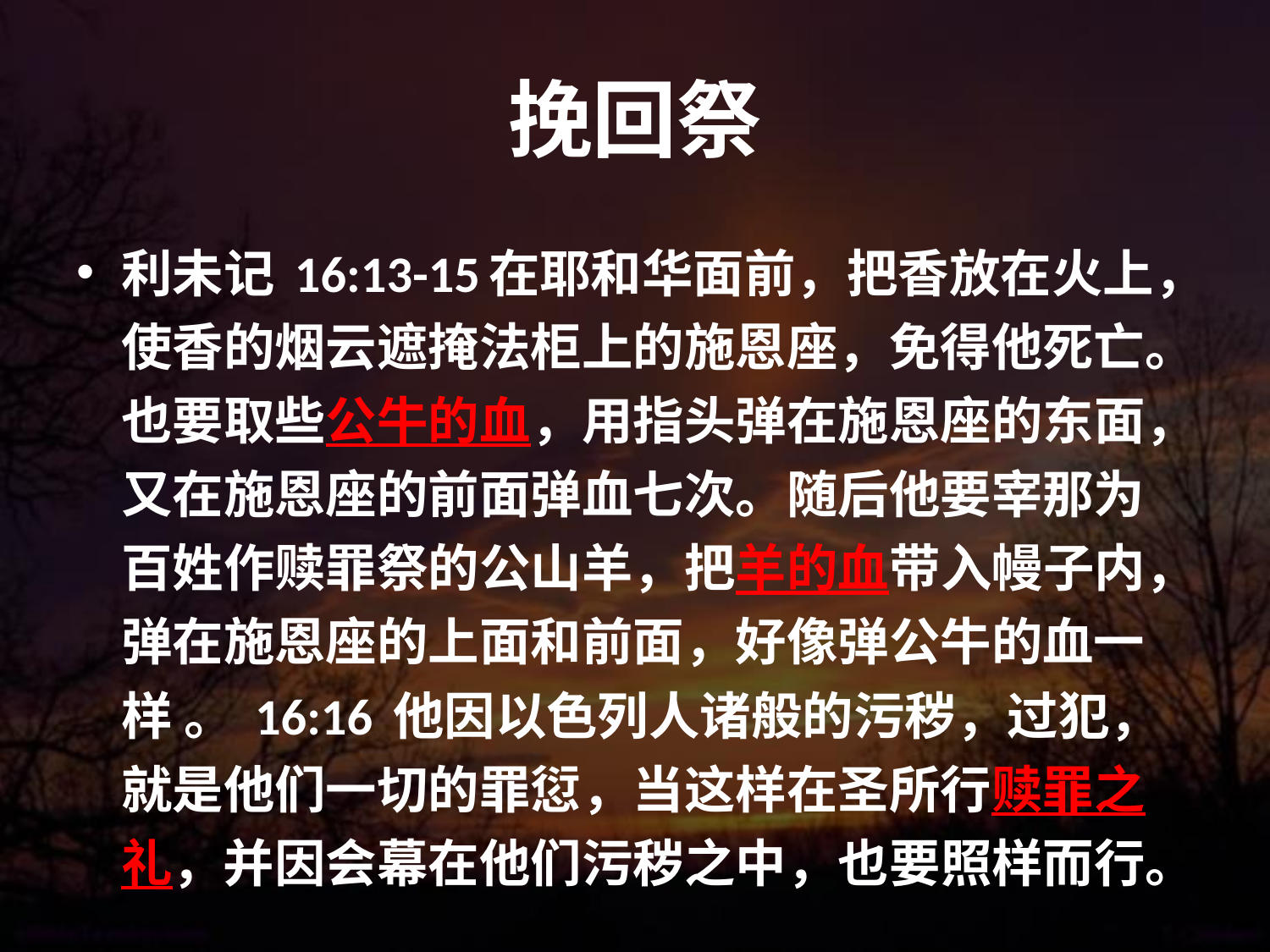

# 挽回祭
利未记 16:13-15在耶和华面前，把香放在火上，使香的烟云遮掩法柜上的施恩座，免得他死亡。也要取些公牛的血，用指头弹在施恩座的东面，又在施恩座的前面弹血七次。随后他要宰那为百姓作赎罪祭的公山羊，把羊的血带入幔子内，弹在施恩座的上面和前面，好像弹公牛的血一样 。 16:16 他因以色列人诸般的污秽，过犯，就是他们一切的罪愆，当这样在圣所行赎罪之礼，并因会幕在他们污秽之中，也要照样而行。